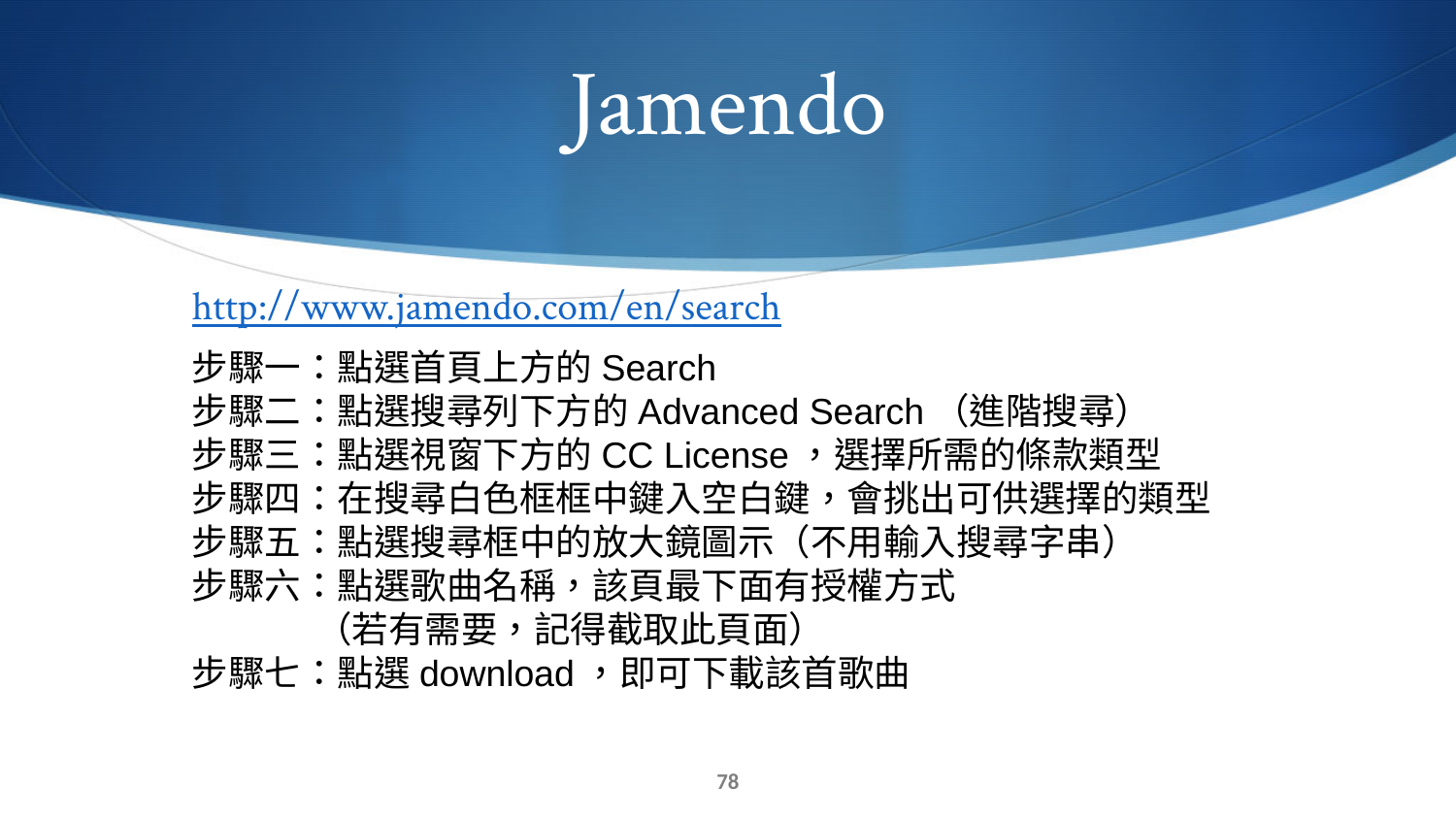

# Jamendo
http://www.jamendo.com/en/search
步驟一：點選首頁上方的Search
步驟二：點選搜尋列下方的Advanced Search（進階搜尋）
步驟三：點選視窗下方的CC License，選擇所需的條款類型
步驟四：在搜尋白色框框中鍵入空白鍵，會挑出可供選擇的類型
步驟五：點選搜尋框中的放大鏡圖示（不用輸入搜尋字串）
步驟六：點選歌曲名稱，該頁最下面有授權方式
               （若有需要，記得截取此頁面）
步驟七：點選download，即可下載該首歌曲
78